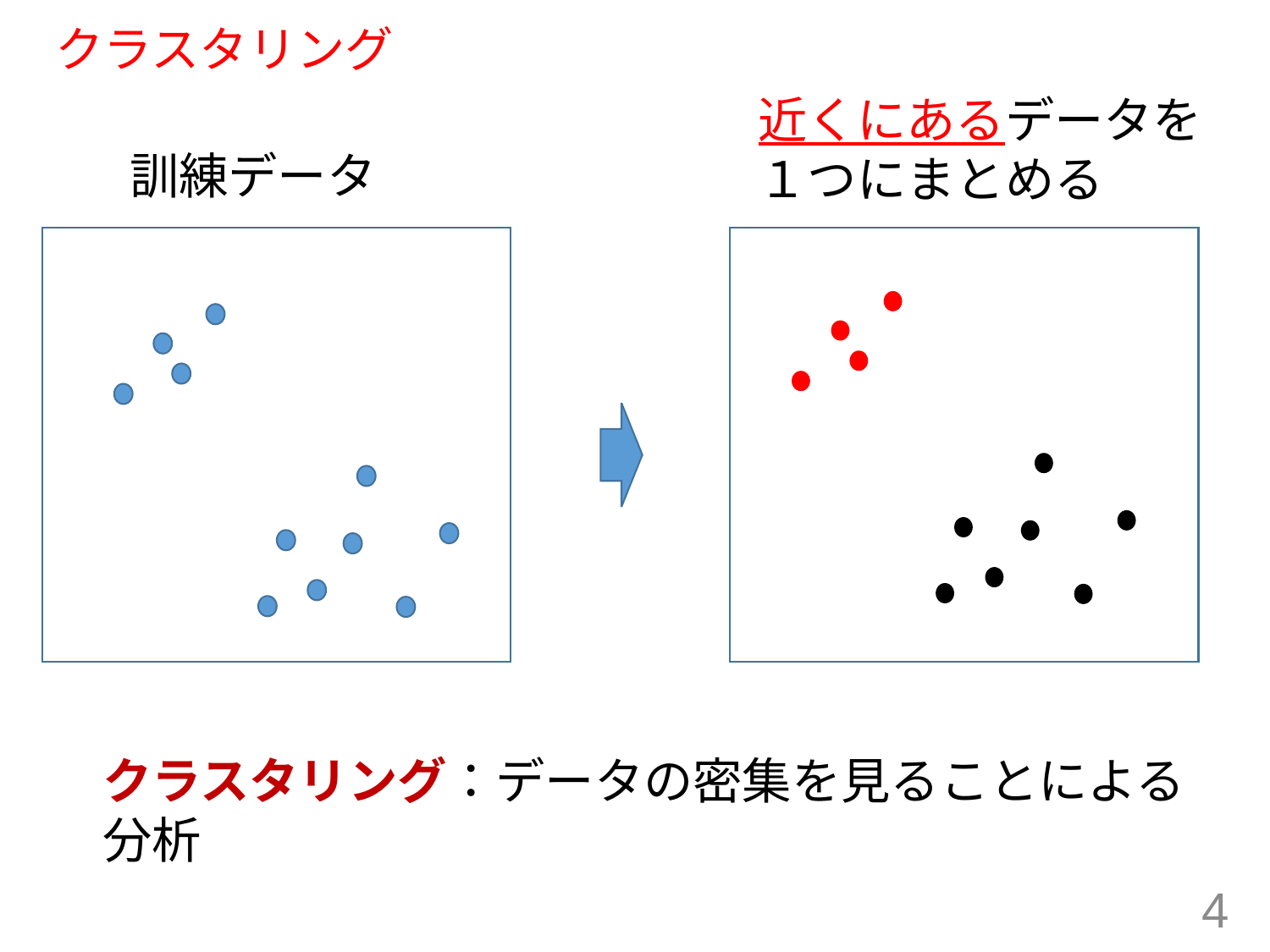

# クラスタリング
近くにあるデータを
１つにまとめる
訓練データ

クラスタリング：データの密集を見ることによる分析
4